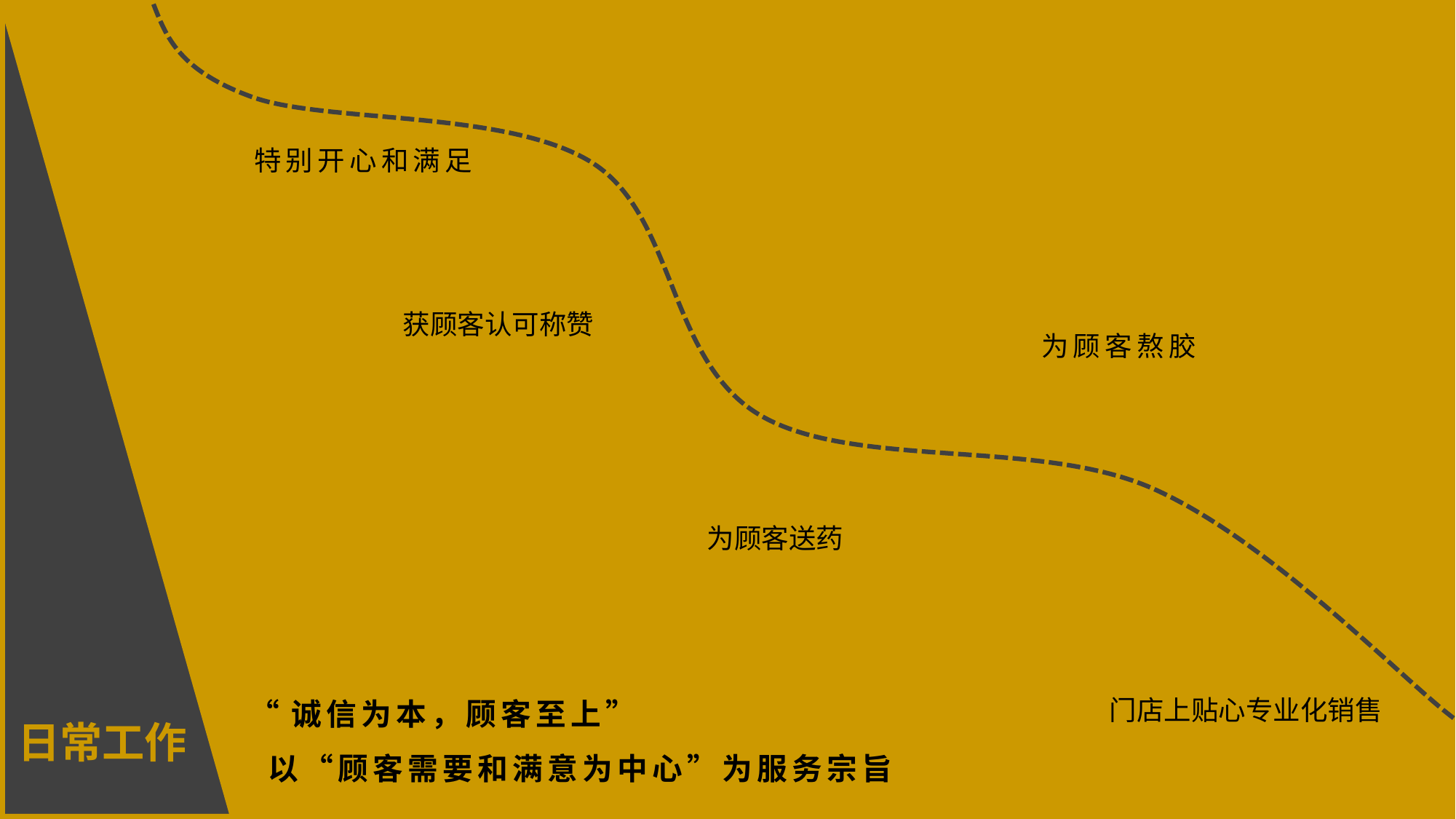

特别开心和满足
获顾客认可称赞
为顾客熬胶
为顾客送药
“诚信为本，顾客至上”
 以“顾客需要和满意为中心”为服务宗旨
门店上贴心专业化销售
日常工作